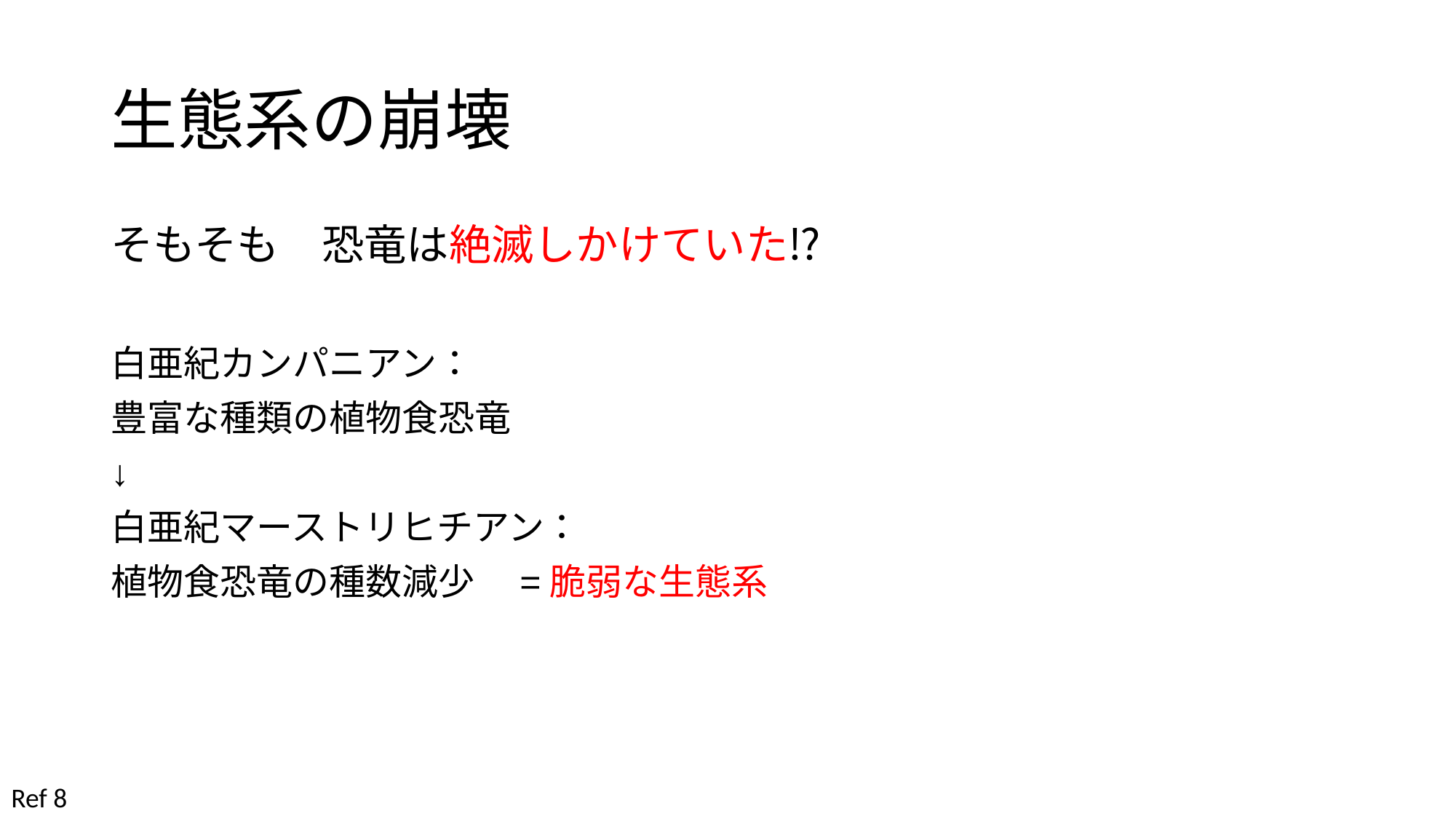

# 生態系の崩壊
そもそも　恐竜は絶滅しかけていた⁉︎

白亜紀カンパニアン：
豊富な種類の植物食恐竜
↓
白亜紀マーストリヒチアン：
植物食恐竜の種数減少　=脆弱な生態系

Ref 8